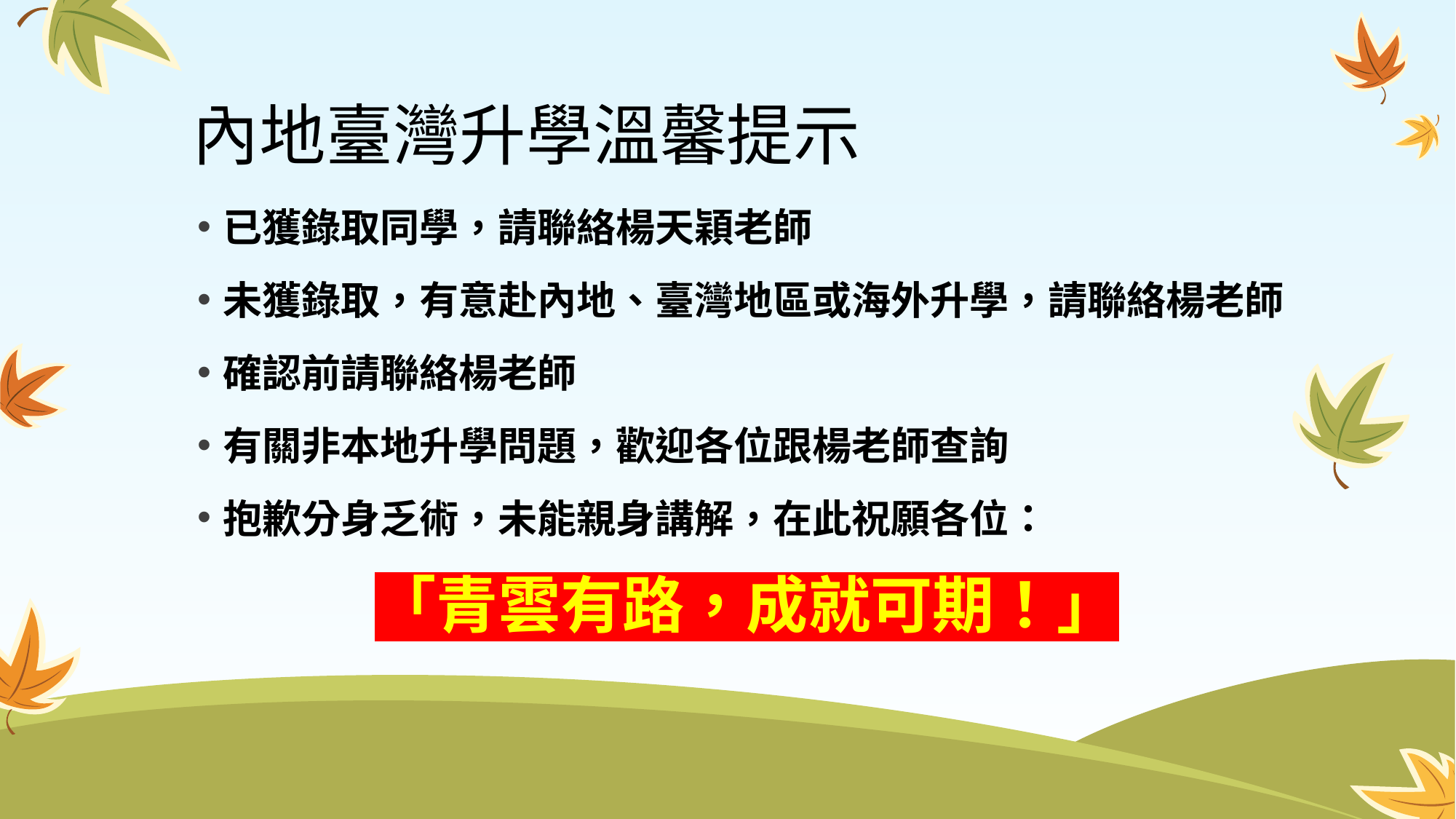

# 內地臺灣升學溫馨提示
已獲錄取同學，請聯絡楊天穎老師
未獲錄取，有意赴內地、臺灣地區或海外升學，請聯絡楊老師
確認前請聯絡楊老師
有關非本地升學問題，歡迎各位跟楊老師查詢
抱歉分身乏術，未能親身講解，在此祝願各位：
「青雲有路，成就可期！」